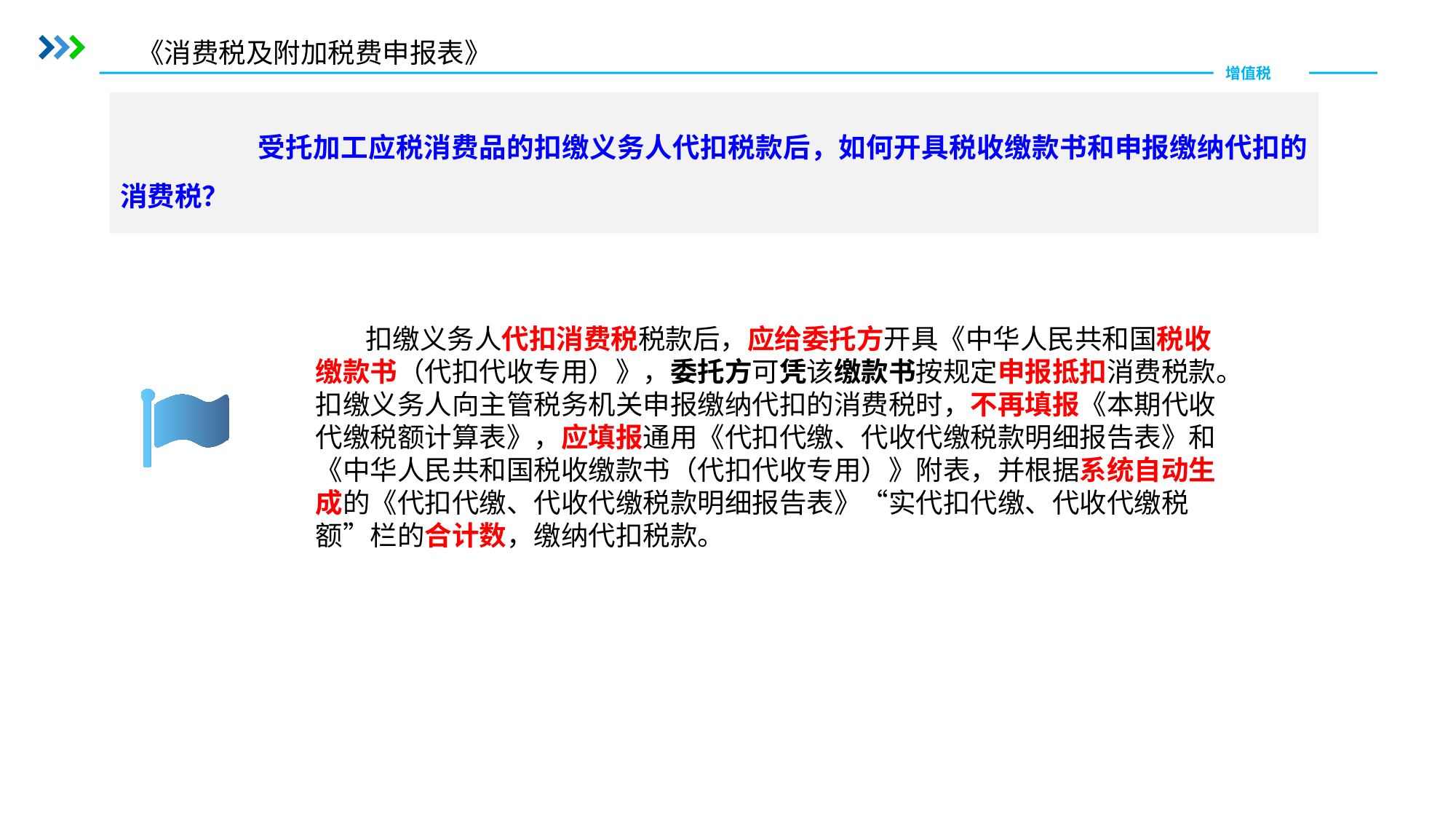

《消费税及附加税费申报表》

增值税

                    受托加工应税消费品的扣缴义务人代扣税款后，如何开具税收缴款书和申报缴纳代扣的消费税？
       扣缴义务人代扣消费税税款后，应给委托方开具《中华人民共和国税收缴款书（代扣代收专用）》，委托方可凭该缴款书按规定申报抵扣消费税款。
扣缴义务人向主管税务机关申报缴纳代扣的消费税时，不再填报《本期代收代缴税额计算表》，应填报通用《代扣代缴、代收代缴税款明细报告表》和《中华人民共和国税收缴款书（代扣代收专用）》附表，并根据系统自动生成的《代扣代缴、代收代缴税款明细报告表》“实代扣代缴、代收代缴税额”栏的合计数，缴纳代扣税款。